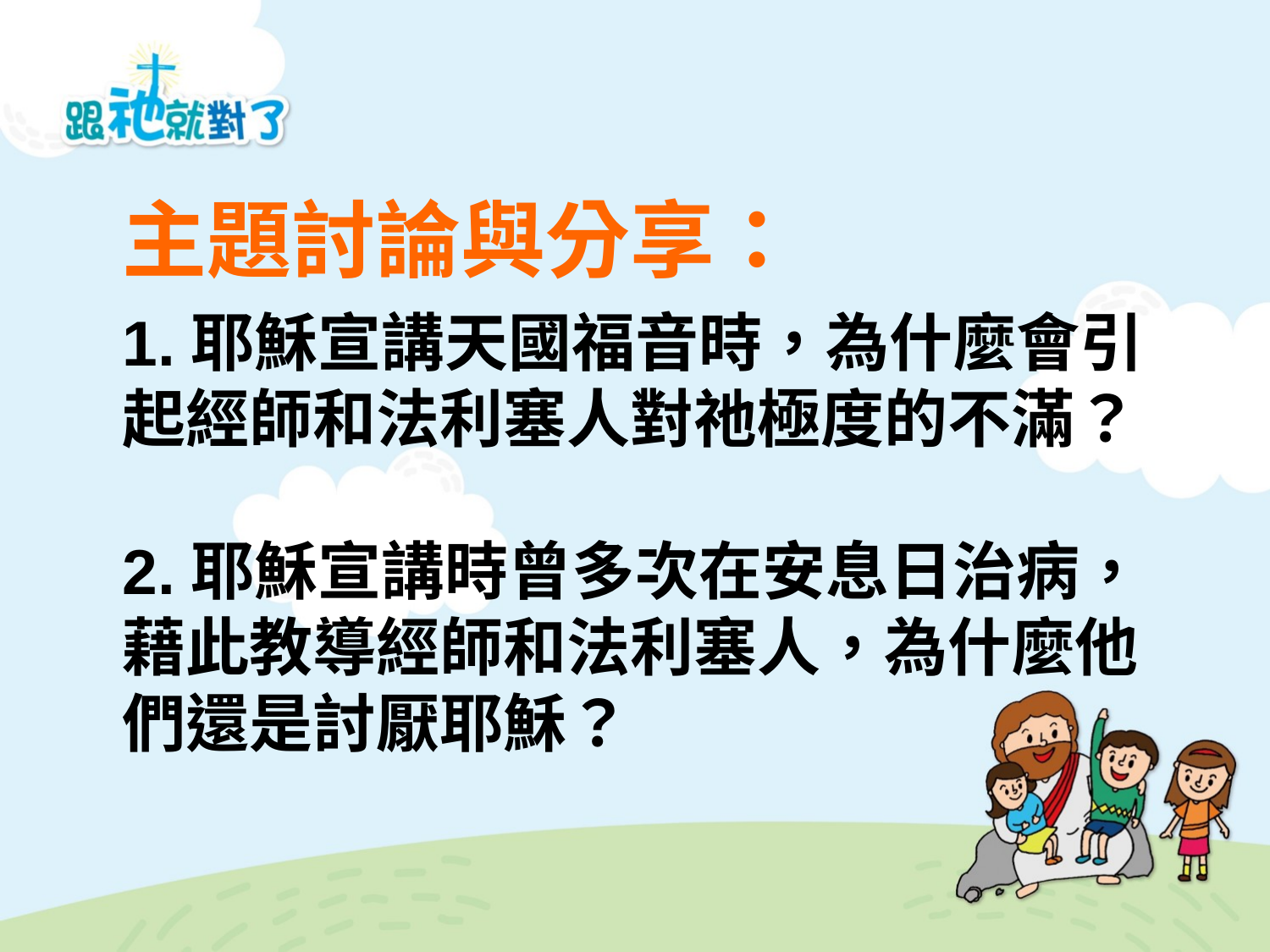

主題討論與分享：
1.耶穌宣講天國福音時，為什麼會引起經師和法利塞人對祂極度的不滿？

2.耶穌宣講時曾多次在安息日治病，藉此教導經師和法利塞人，為什麼他們還是討厭耶穌？